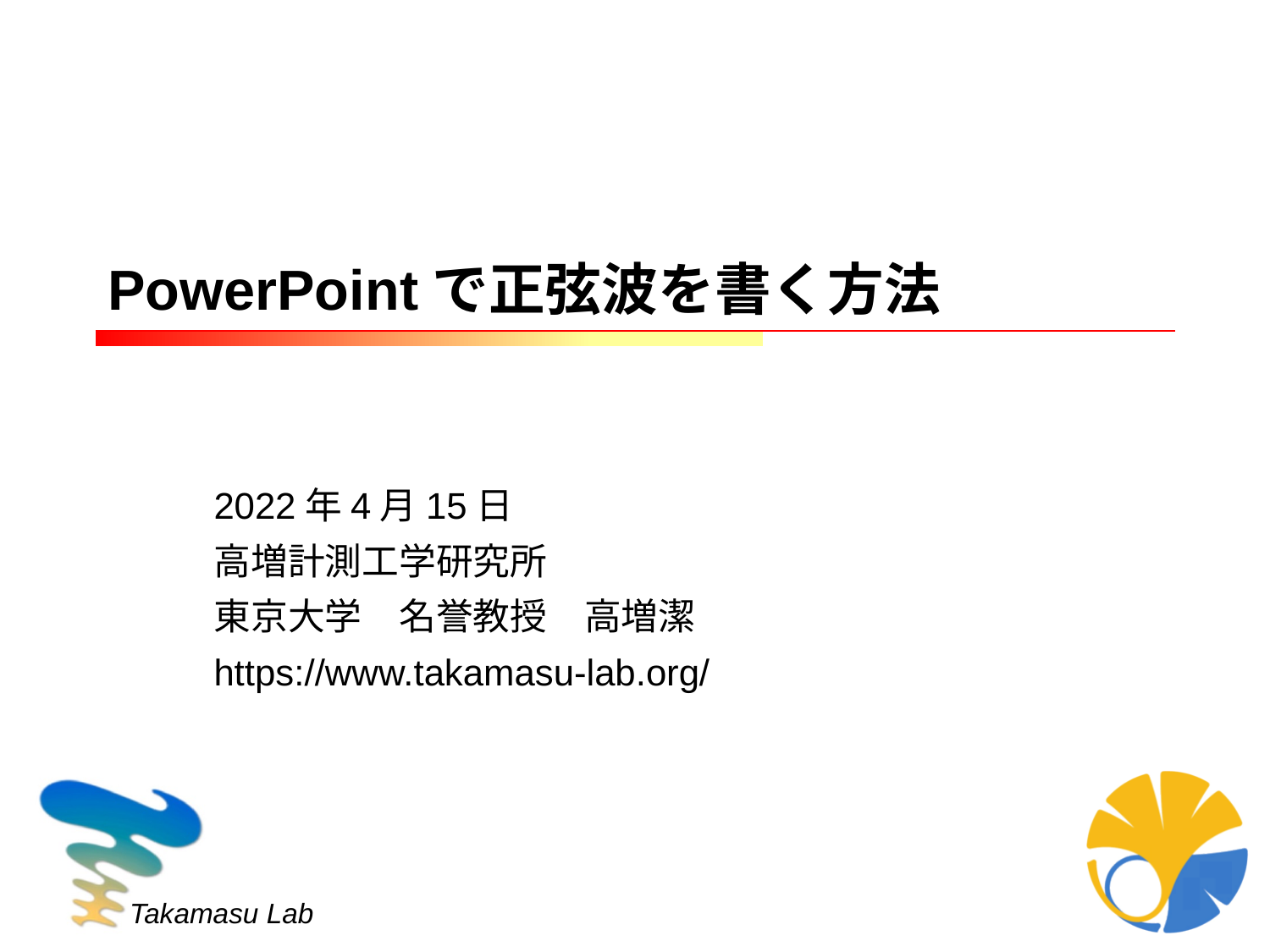

# PowerPointで正弦波を書く方法
2022年4月15日
高増計測工学研究所
東京大学　名誉教授　高増潔
https://www.takamasu-lab.org/